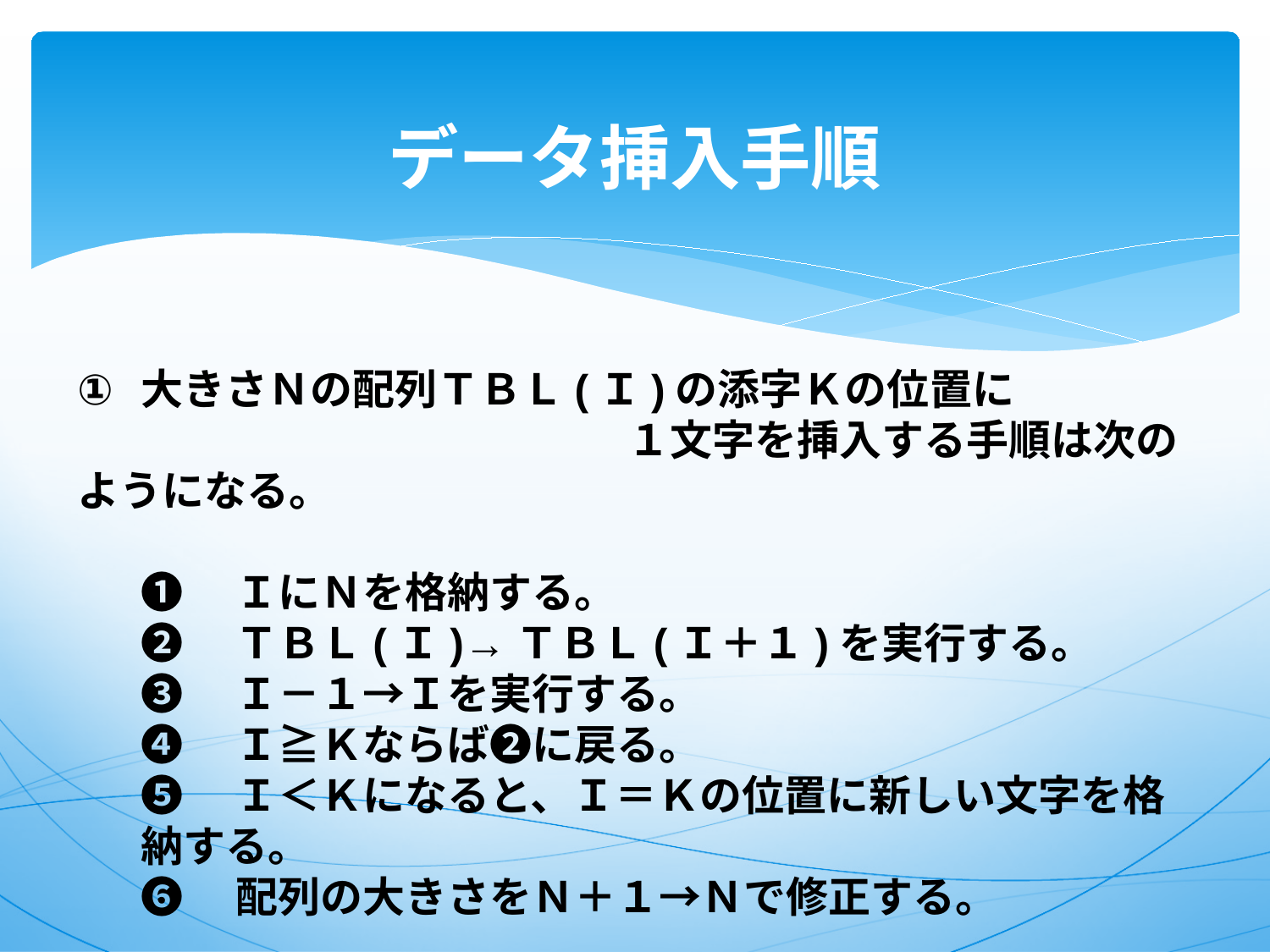

# データ挿入手順
大きさＮの配列ＴＢＬ(Ｉ)の添字Ｋの位置に
　　　　　　　　　　　　　１文字を挿入する手順は次のようになる。

❶　ＩにＮを格納する。
❷　ＴＢＬ(Ｉ)→ＴＢＬ(Ｉ＋１)を実行する。
❸　Ｉ－１→Ｉを実行する。
❹　Ｉ≧Ｋならば❷に戻る。
❺　Ｉ＜Ｋになると、Ｉ＝Ｋの位置に新しい文字を格納する。
❻　配列の大きさをＮ＋１→Ｎで修正する。